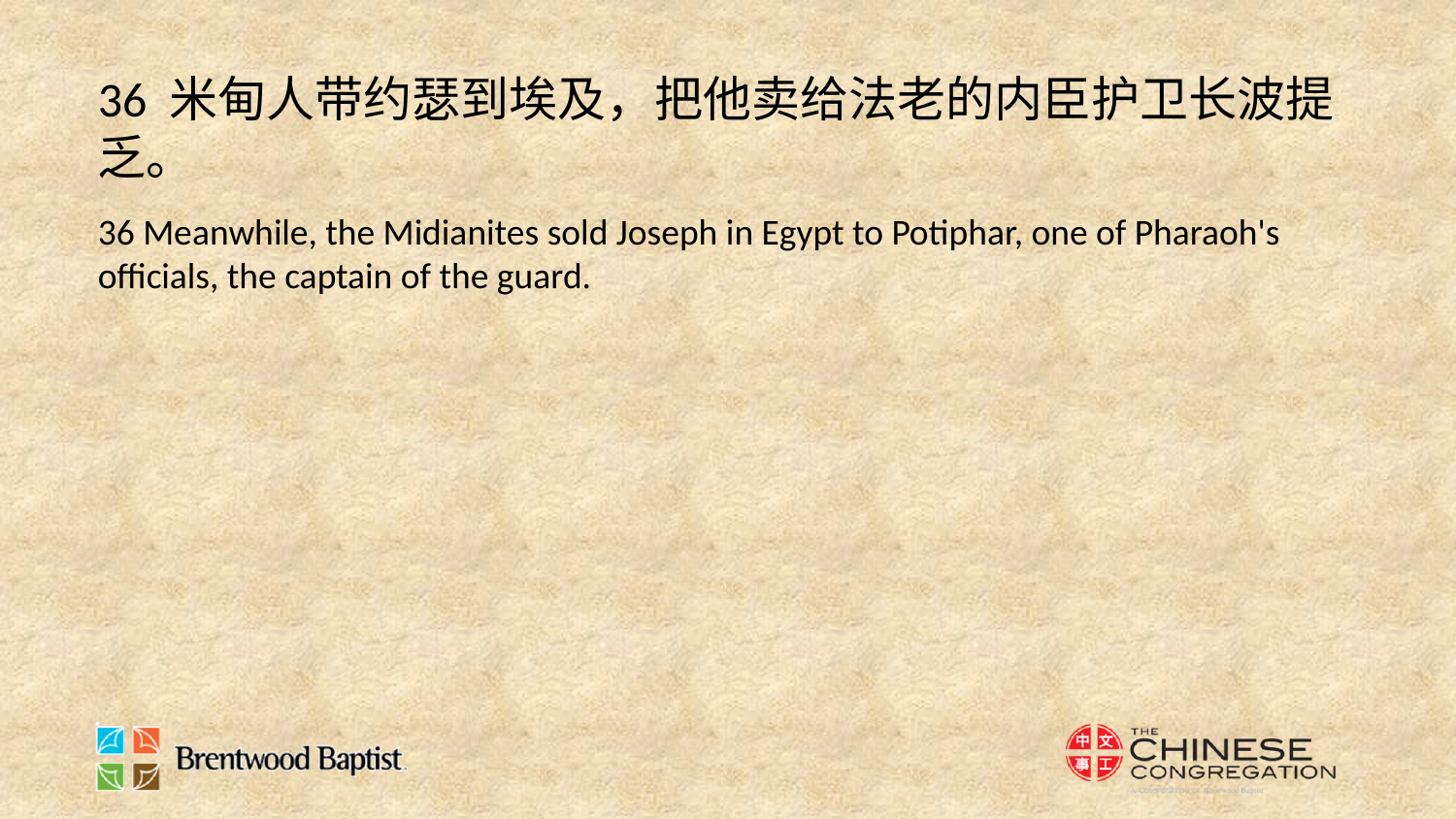

36 米甸人带约瑟到埃及，把他卖给法老的内臣护卫长波提乏。

36 Meanwhile, the Midianites sold Joseph in Egypt to Potiphar, one of Pharaoh's officials, the captain of the guard.